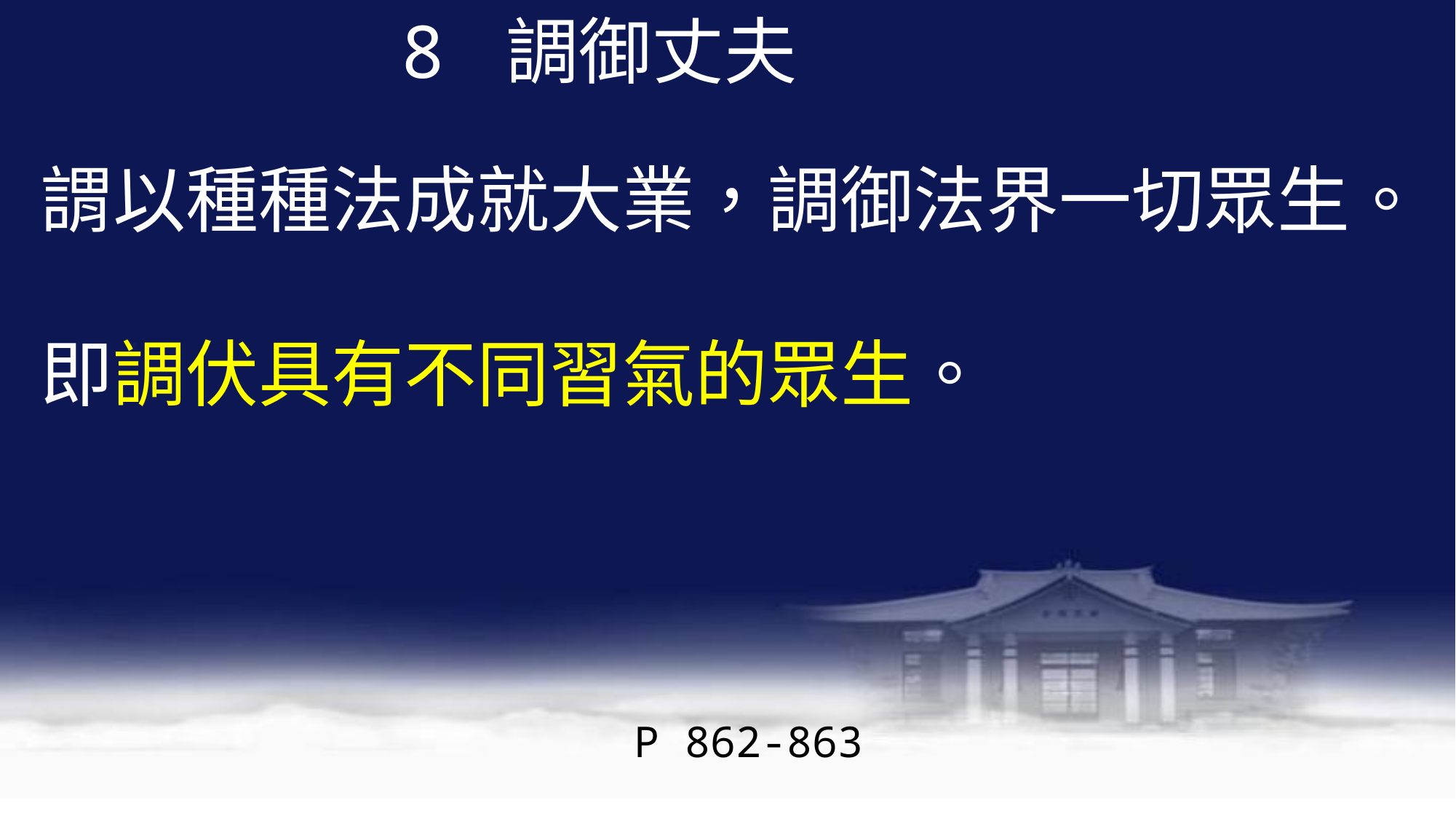

8 調御丈夫
謂以種種法成就大業，調御法界一切眾生。

即調伏具有不同習氣的眾生。
P 862-863